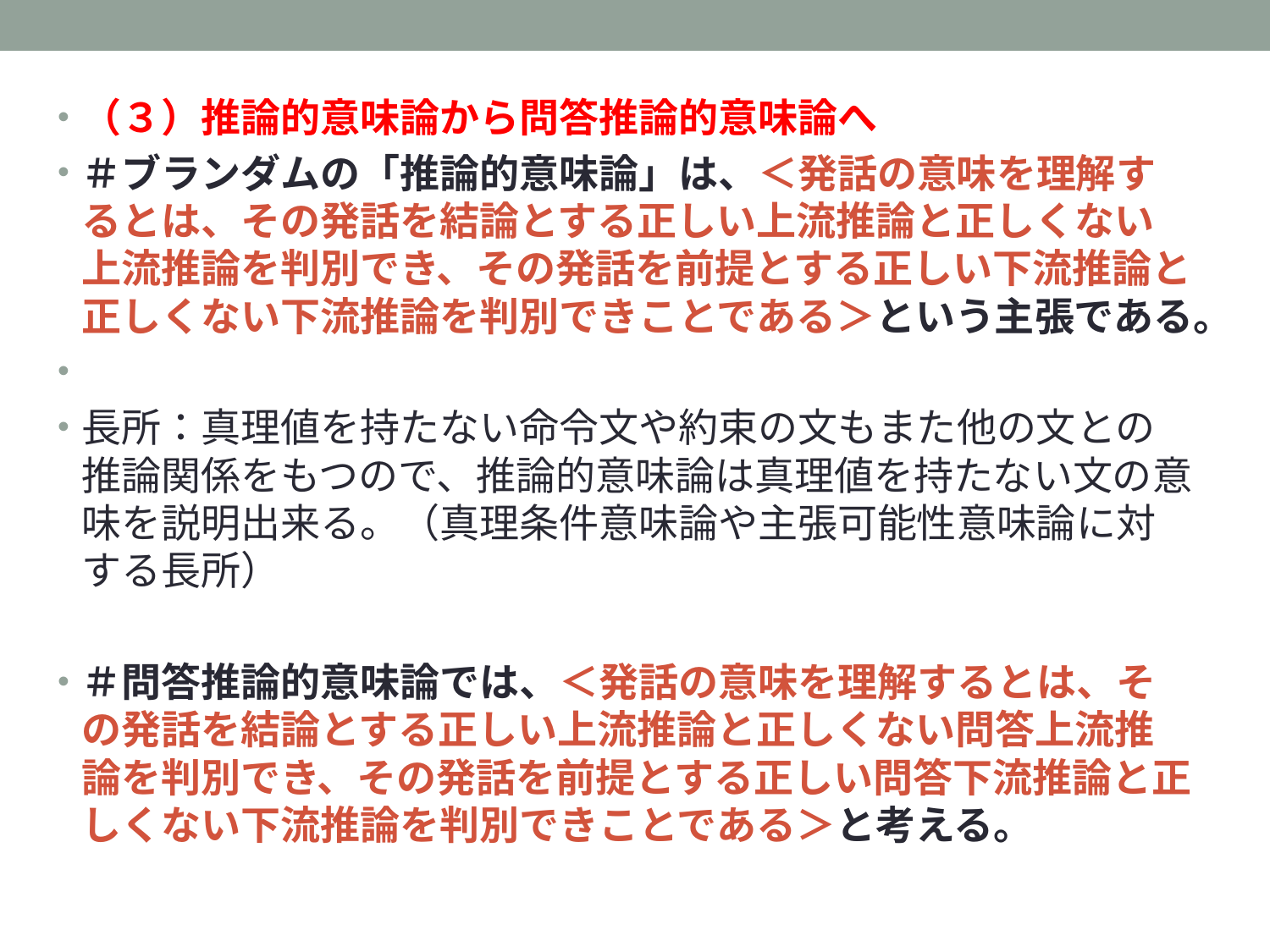

（３）推論的意味論から問答推論的意味論へ
＃ブランダムの「推論的意味論」は、＜発話の意味を理解するとは、その発話を結論とする正しい上流推論と正しくない上流推論を判別でき、その発話を前提とする正しい下流推論と正しくない下流推論を判別できことである＞という主張である。

長所：真理値を持たない命令文や約束の文もまた他の文との推論関係をもつので、推論的意味論は真理値を持たない文の意味を説明出来る。（真理条件意味論や主張可能性意味論に対する長所）

＃問答推論的意味論では、＜発話の意味を理解するとは、その発話を結論とする正しい上流推論と正しくない問答上流推論を判別でき、その発話を前提とする正しい問答下流推論と正しくない下流推論を判別できことである＞と考える。